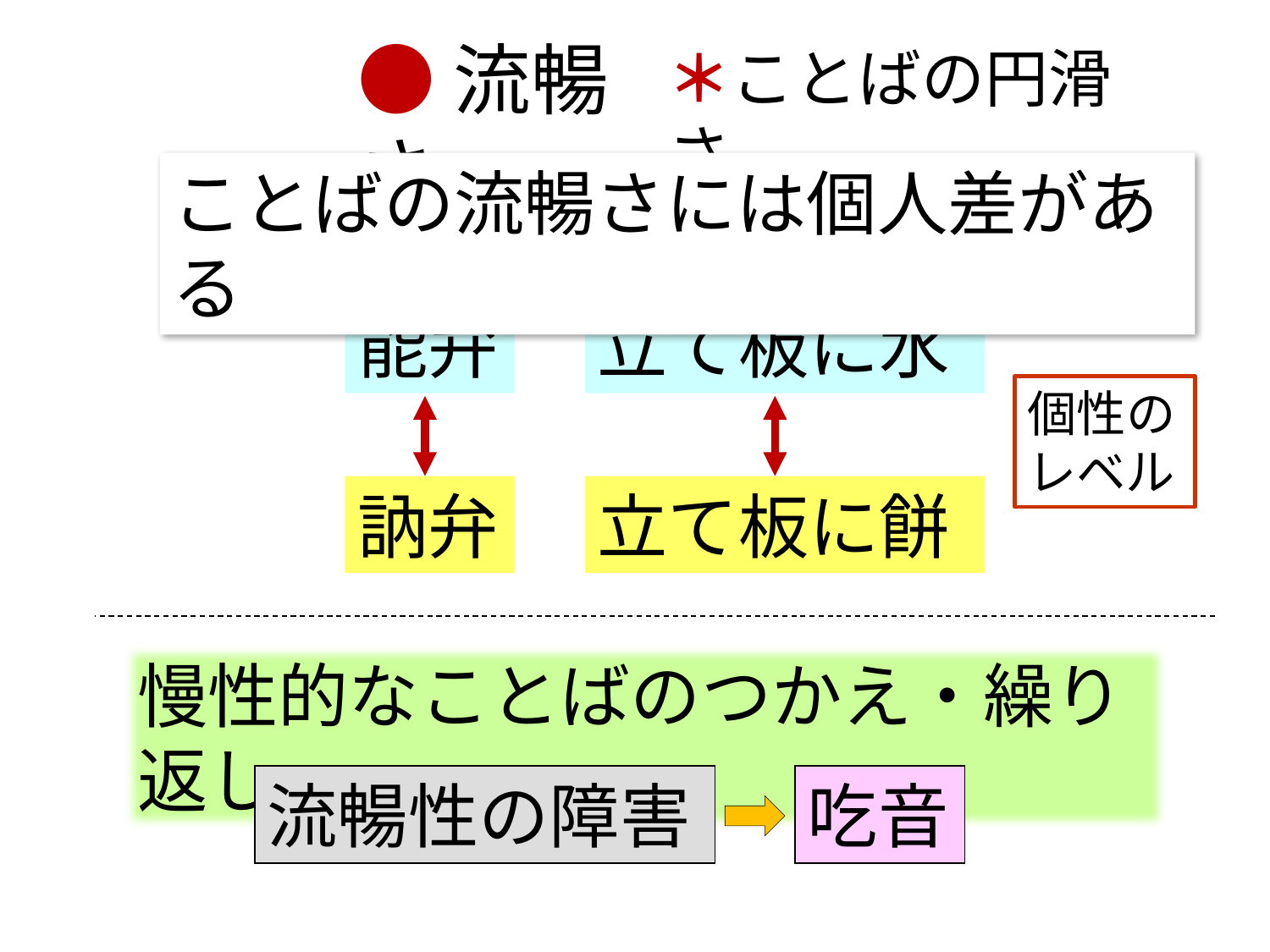

●流暢さ
＊ことばの円滑さ
ことばの流暢さには個人差がある
能弁
立て板に水
個性のレベル
訥弁
立て板に餅
慢性的なことばのつかえ・繰り返し
流暢性の障害
吃音